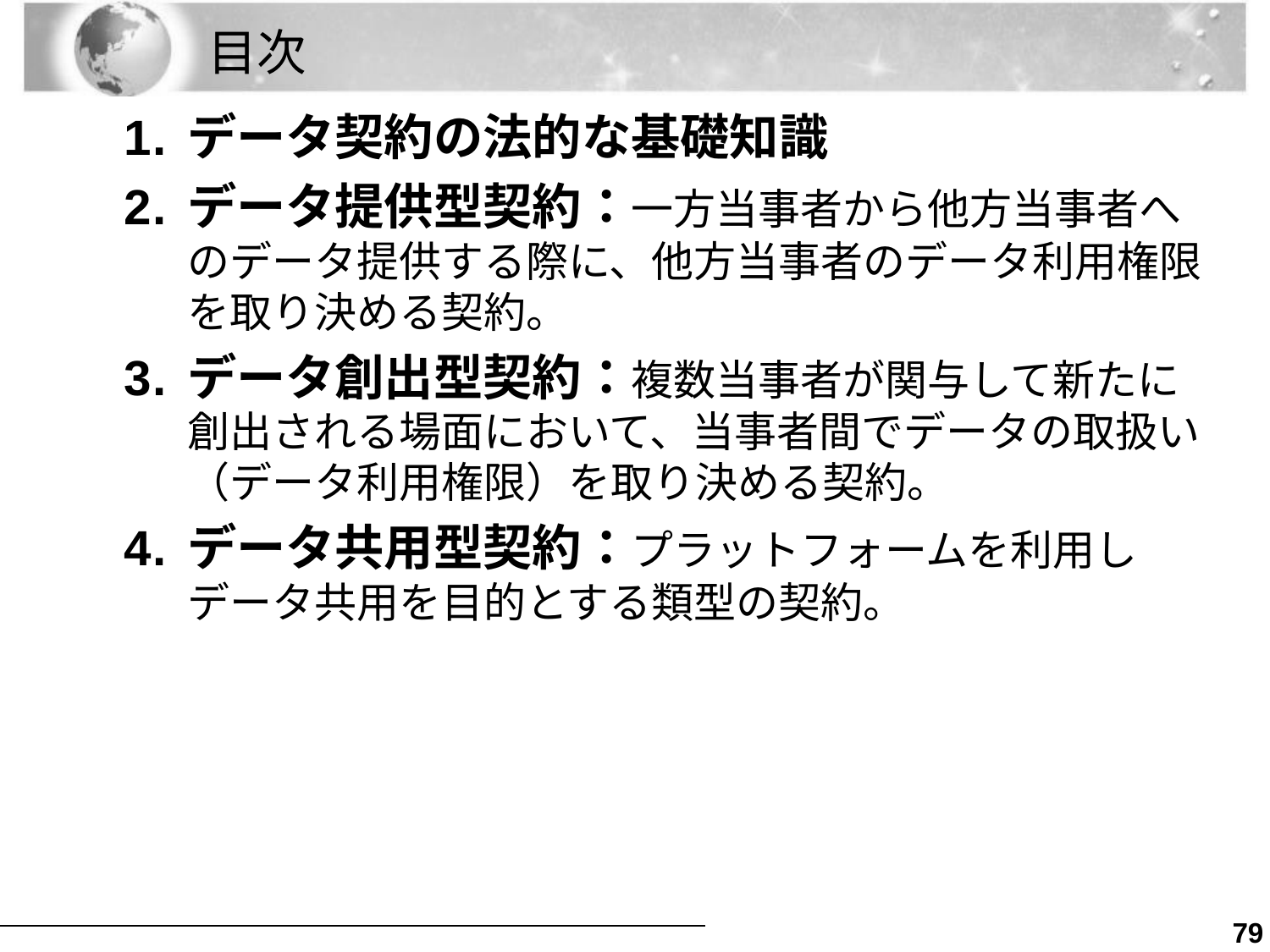

# 目次
データ契約の法的な基礎知識
データ提供型契約：一方当事者から他方当事者へのデータ提供する際に、他方当事者のデータ利用権限を取り決める契約。
データ創出型契約：複数当事者が関与して新たに創出される場面において、当事者間でデータの取扱い（データ利用権限）を取り決める契約。
データ共用型契約：プラットフォームを利用しデータ共用を目的とする類型の契約。

79